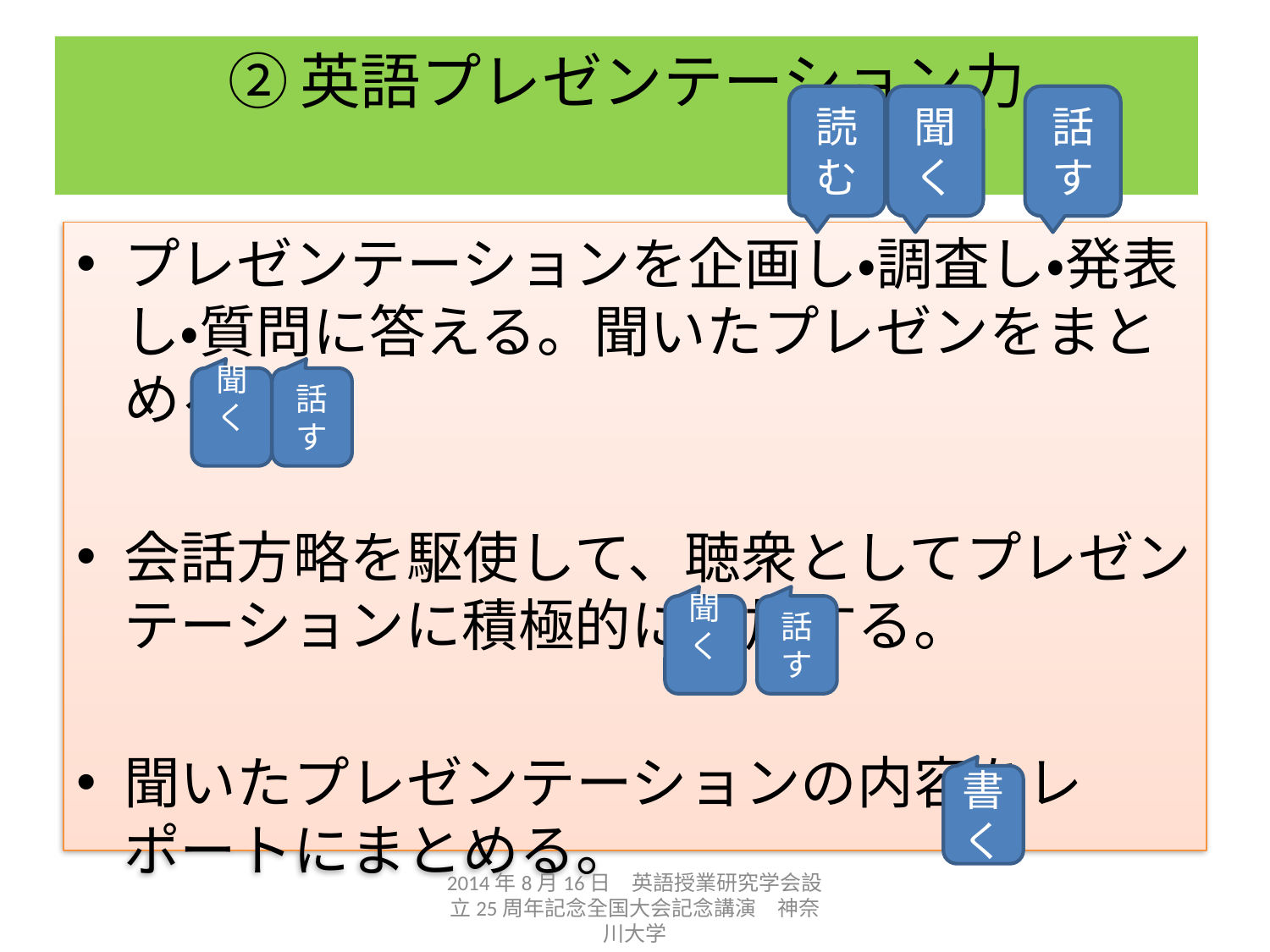

# ②英語プレゼンテーション力
読む
聞く
話す
プレゼンテーションを企画し・調査し・発表し・質問に答える。聞いたプレゼンをまとめる。

会話方略を駆使して、聴衆としてプレゼンテーションに積極的に参加する。

聞いたプレゼンテーションの内容をレポートにまとめる。
聞く

話す
話す
聞く

書く
2014年8月16日　英語授業研究学会設立25周年記念全国大会記念講演　神奈川大学